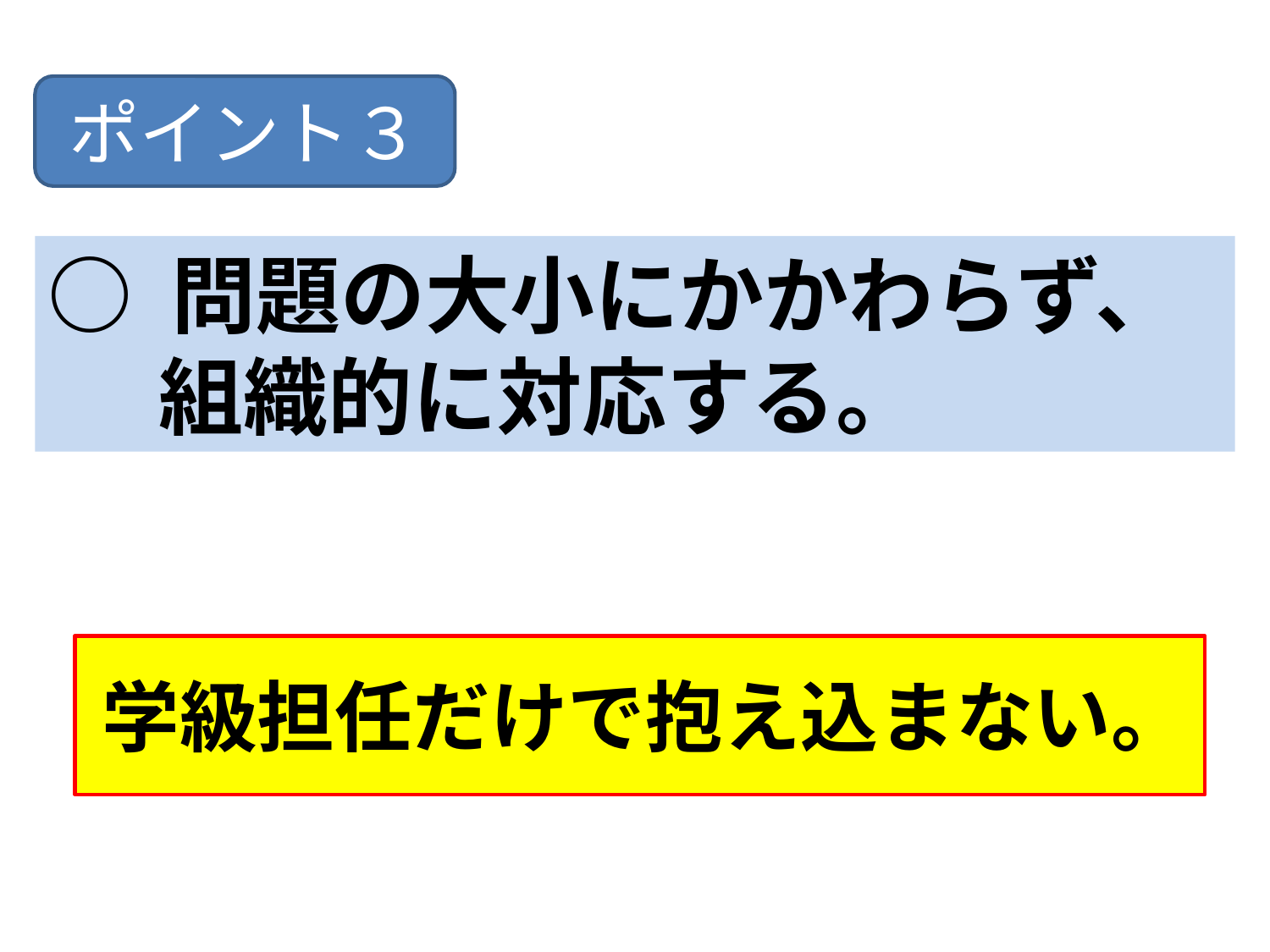

ポイント３

○ 問題の大小にかかわらず、組織的に対応する。
# 学級担任だけで抱え込まない。